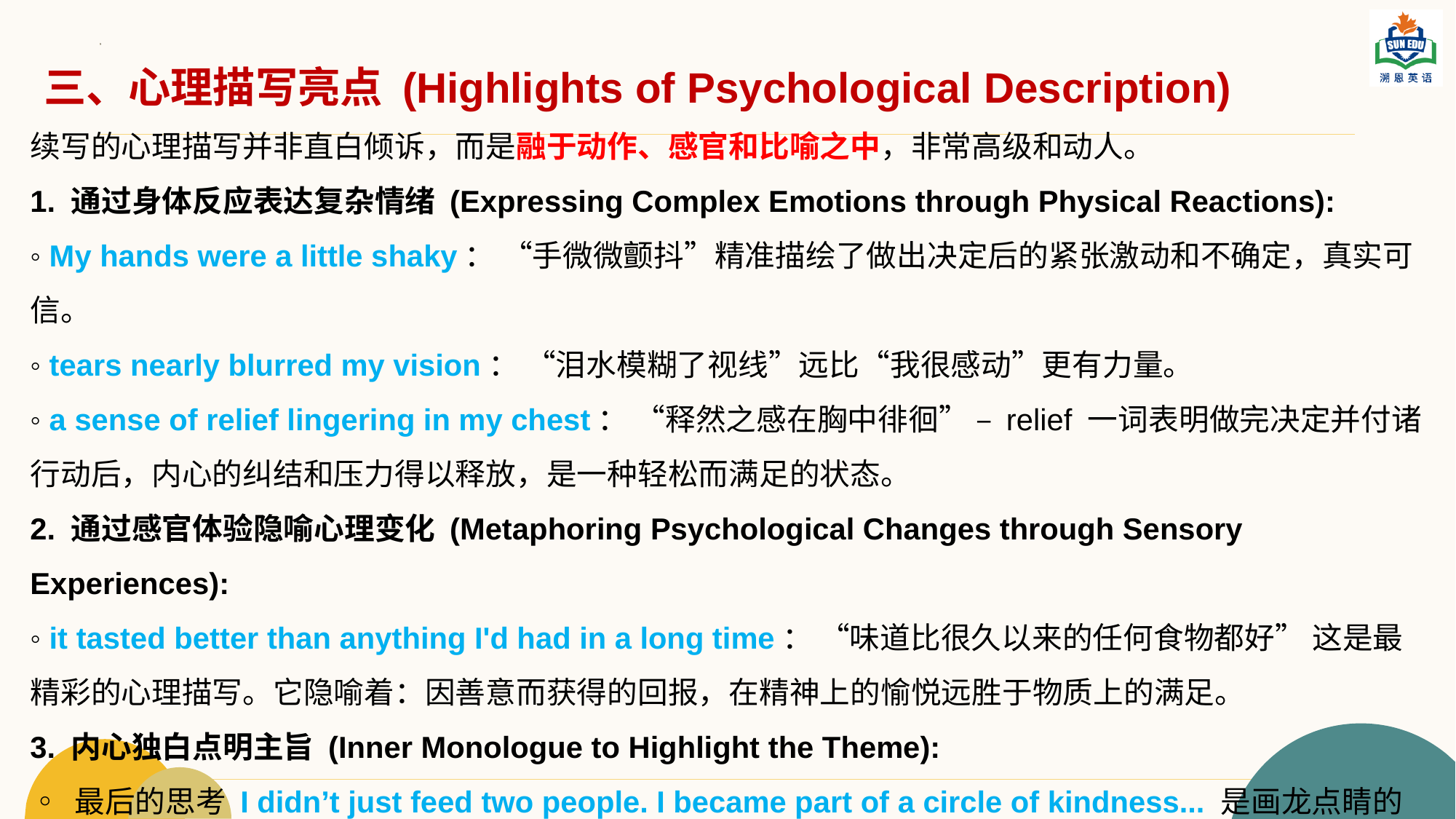

三、心理描写亮点 (Highlights of Psychological Description)
续写的心理描写并非直白倾诉，而是融于动作、感官和比喻之中，非常高级和动人。
1. 通过身体反应表达复杂情绪 (Expressing Complex Emotions through Physical Reactions):
◦ My hands were a little shaky： “手微微颤抖”精准描绘了做出决定后的紧张激动和不确定，真实可信。
◦ tears nearly blurred my vision： “泪水模糊了视线”远比“我很感动”更有力量。
◦ a sense of relief lingering in my chest： “释然之感在胸中徘徊” – relief 一词表明做完决定并付诸行动后，内心的纠结和压力得以释放，是一种轻松而满足的状态。
2. 通过感官体验隐喻心理变化 (Metaphoring Psychological Changes through Sensory Experiences):
◦ it tasted better than anything I'd had in a long time： “味道比很久以来的任何食物都好” 这是最精彩的心理描写。它隐喻着：因善意而获得的回报，在精神上的愉悦远胜于物质上的满足。
3. 内心独白点明主旨 (Inner Monologue to Highlight the Theme):
◦ 最后的思考 I didn’t just feed two people. I became part of a circle of kindness... 是画龙点睛的内心独白。它清晰地展示了叙述者对自己行为意义的深刻认知和反思，成功地将整个故事的心理历程推向了最高点——自我实现。